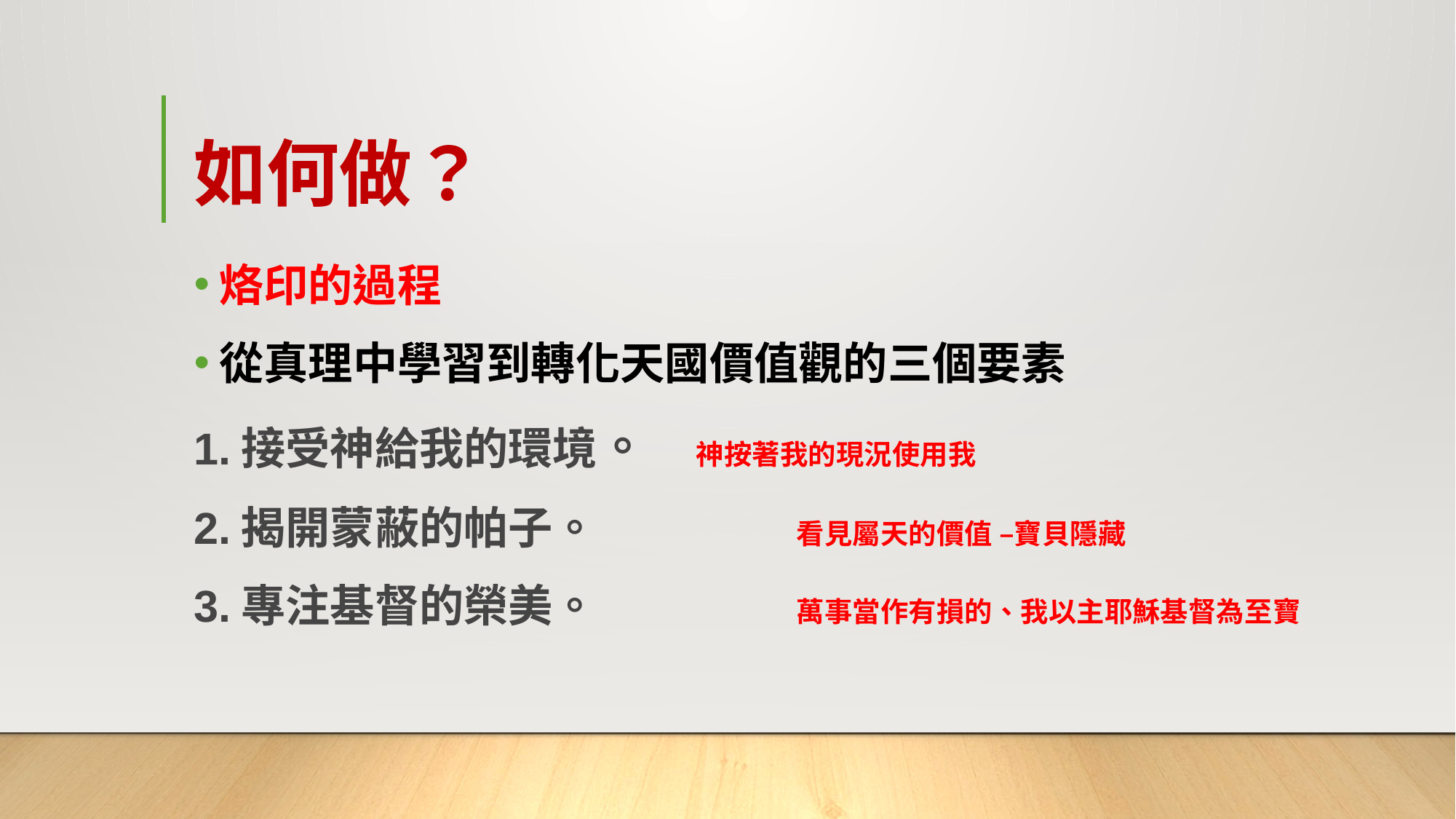

# 如何做？
烙印的過程
從真理中學習到轉化天國價值觀的三個要素
1.接受神給我的環境。	神按著我的現況使用我
2.揭開蒙蔽的帕子。		看見屬天的價值 –寶貝隱藏
3.專注基督的榮美。		萬事當作有損的、我以主耶穌基督為至寶